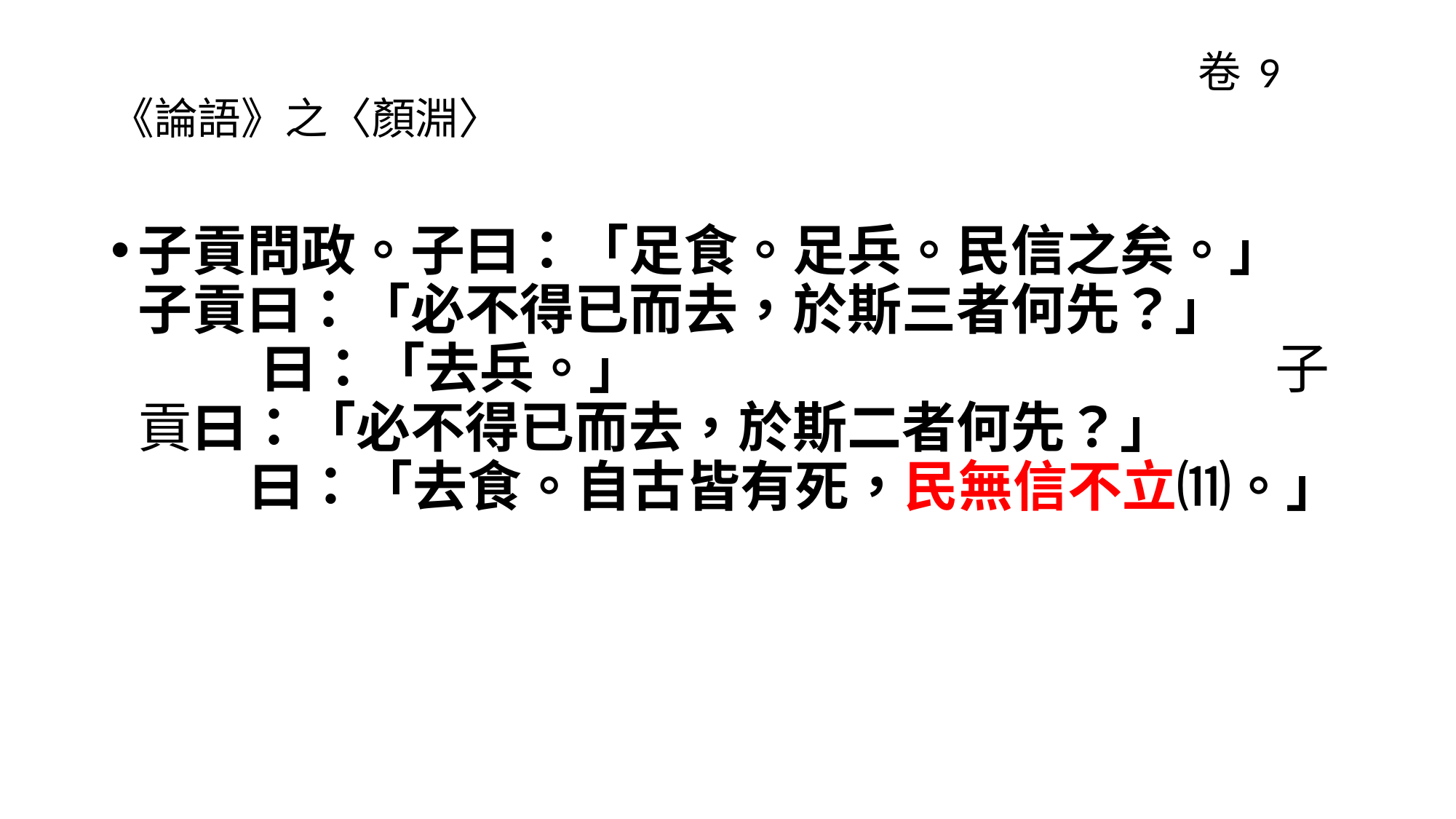

# 卷 9《論語》之〈顏淵〉
子貢問政。子曰：「足食。足兵。民信之矣。」  子貢曰：「必不得已而去，於斯三者何先？」                    曰：「去兵。」                                                   子貢曰：「必不得已而去，於斯二者何先？」                       曰：「去食。自古皆有死，民無信不立⑾。」